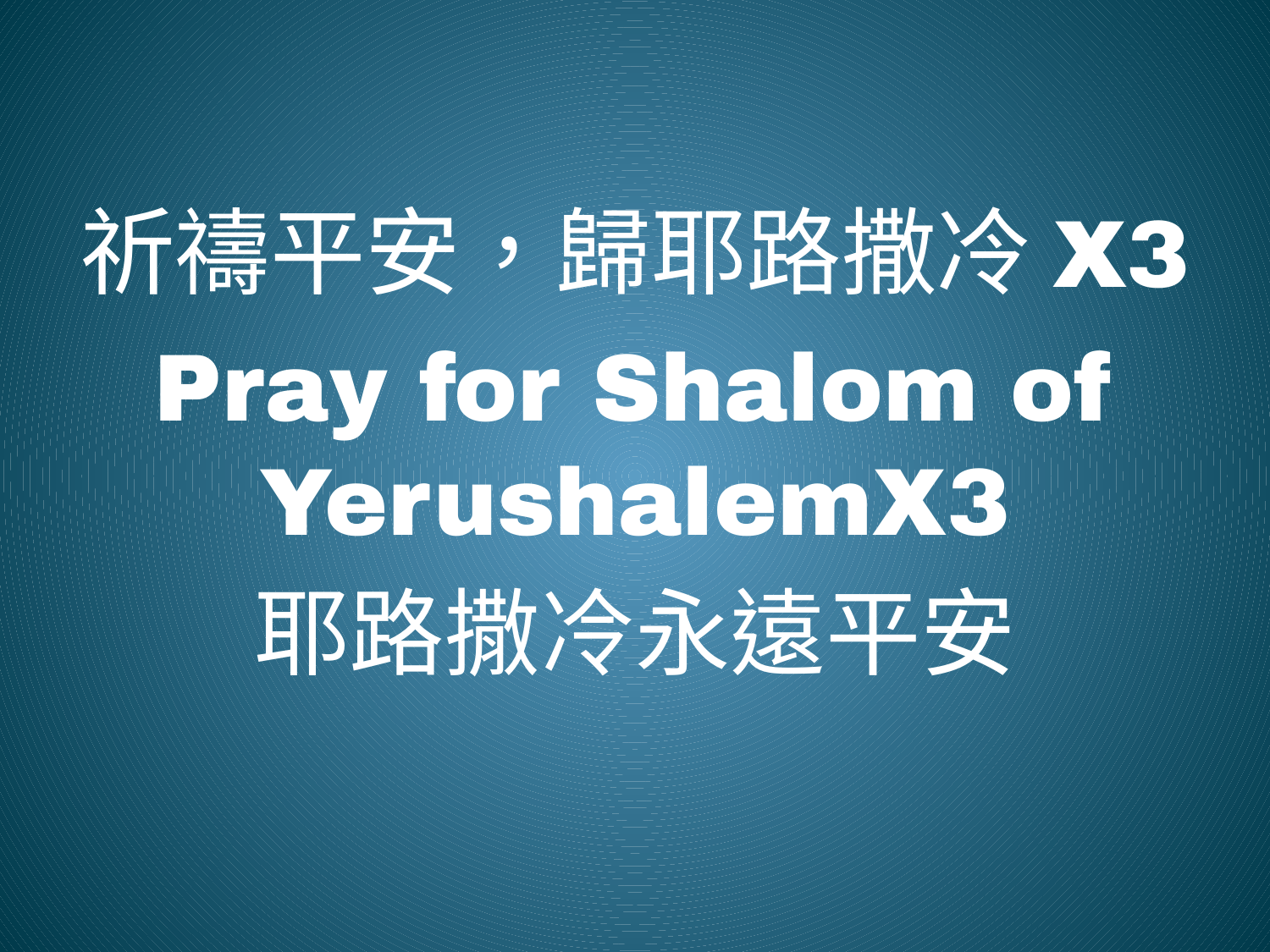

祈禱平安，歸耶路撒冷X3
Pray for Shalom of YerushalemX3
耶路撒冷永遠平安